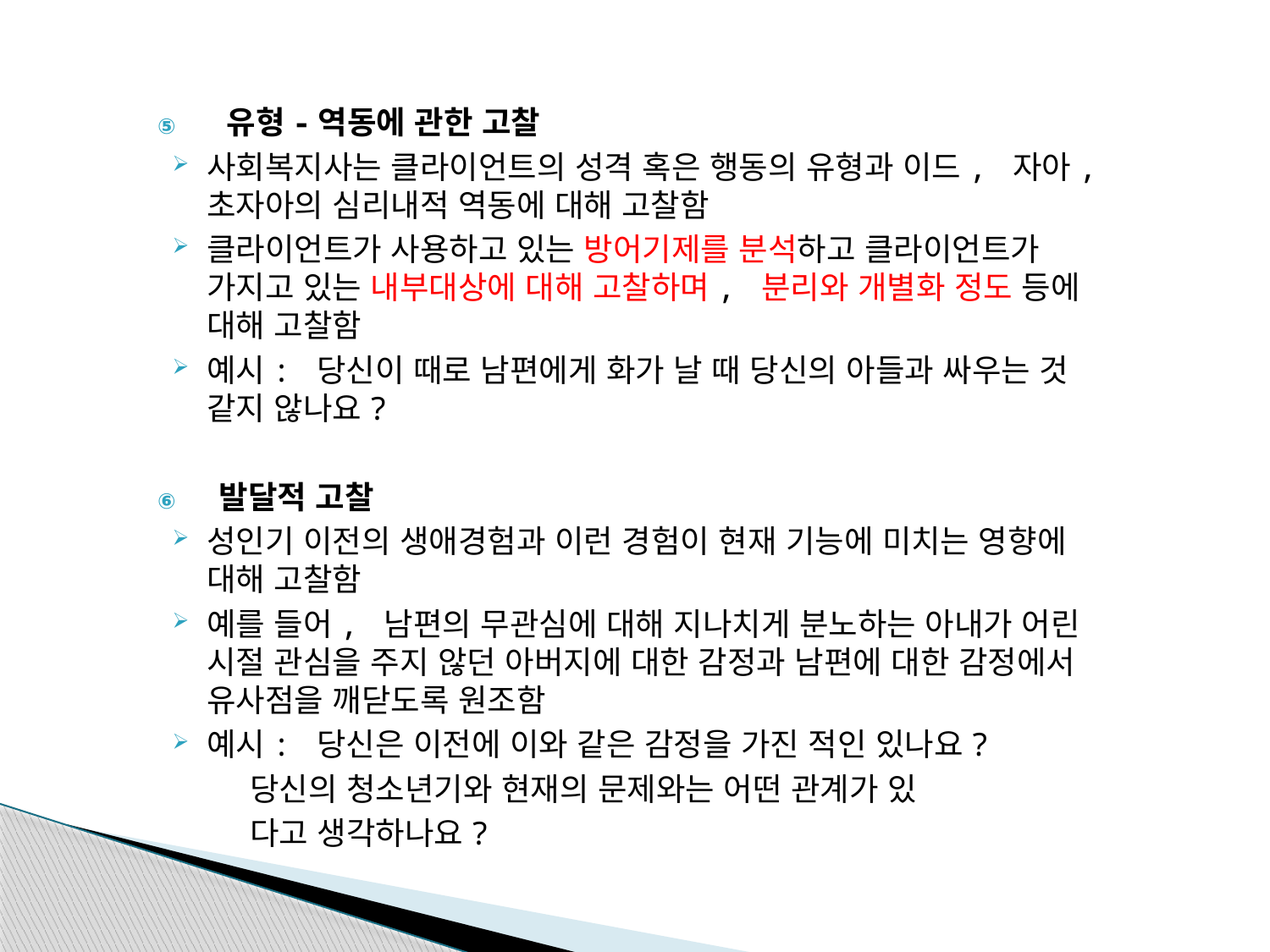

유형-역동에 관한 고찰
사회복지사는 클라이언트의 성격 혹은 행동의 유형과 이드, 자아, 초자아의 심리내적 역동에 대해 고찰함
클라이언트가 사용하고 있는 방어기제를 분석하고 클라이언트가 가지고 있는 내부대상에 대해 고찰하며, 분리와 개별화 정도 등에 대해 고찰함
예시: 당신이 때로 남편에게 화가 날 때 당신의 아들과 싸우는 것 같지 않나요?

발달적 고찰
성인기 이전의 생애경험과 이런 경험이 현재 기능에 미치는 영향에 대해 고찰함
예를 들어, 남편의 무관심에 대해 지나치게 분노하는 아내가 어린 시절 관심을 주지 않던 아버지에 대한 감정과 남편에 대한 감정에서 유사점을 깨닫도록 원조함
예시: 당신은 이전에 이와 같은 감정을 가진 적인 있나요?
        당신의 청소년기와 현재의 문제와는 어떤 관계가 있
        다고 생각하나요?